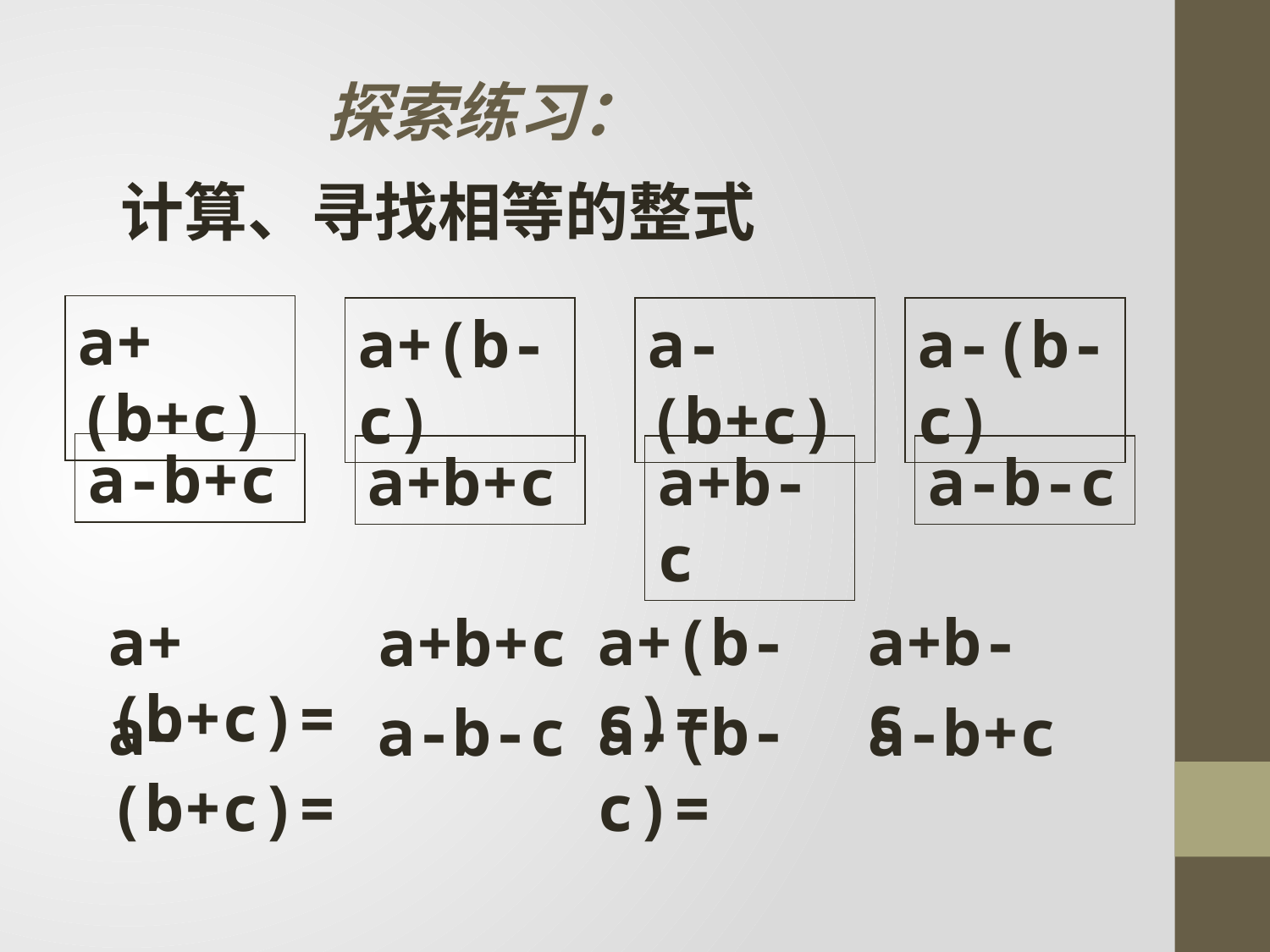

探索练习：
计算、寻找相等的整式
a+(b+c)
a+(b-c)
a-(b+c)
a-(b-c)
a-b+c
a+b+c
a+b-c
a-b-c
a+(b+c)=
a+(b-c)=
a+b-c
a+b+c
a-(b+c)=
a-(b-c)=
a-b-c
a-b+c